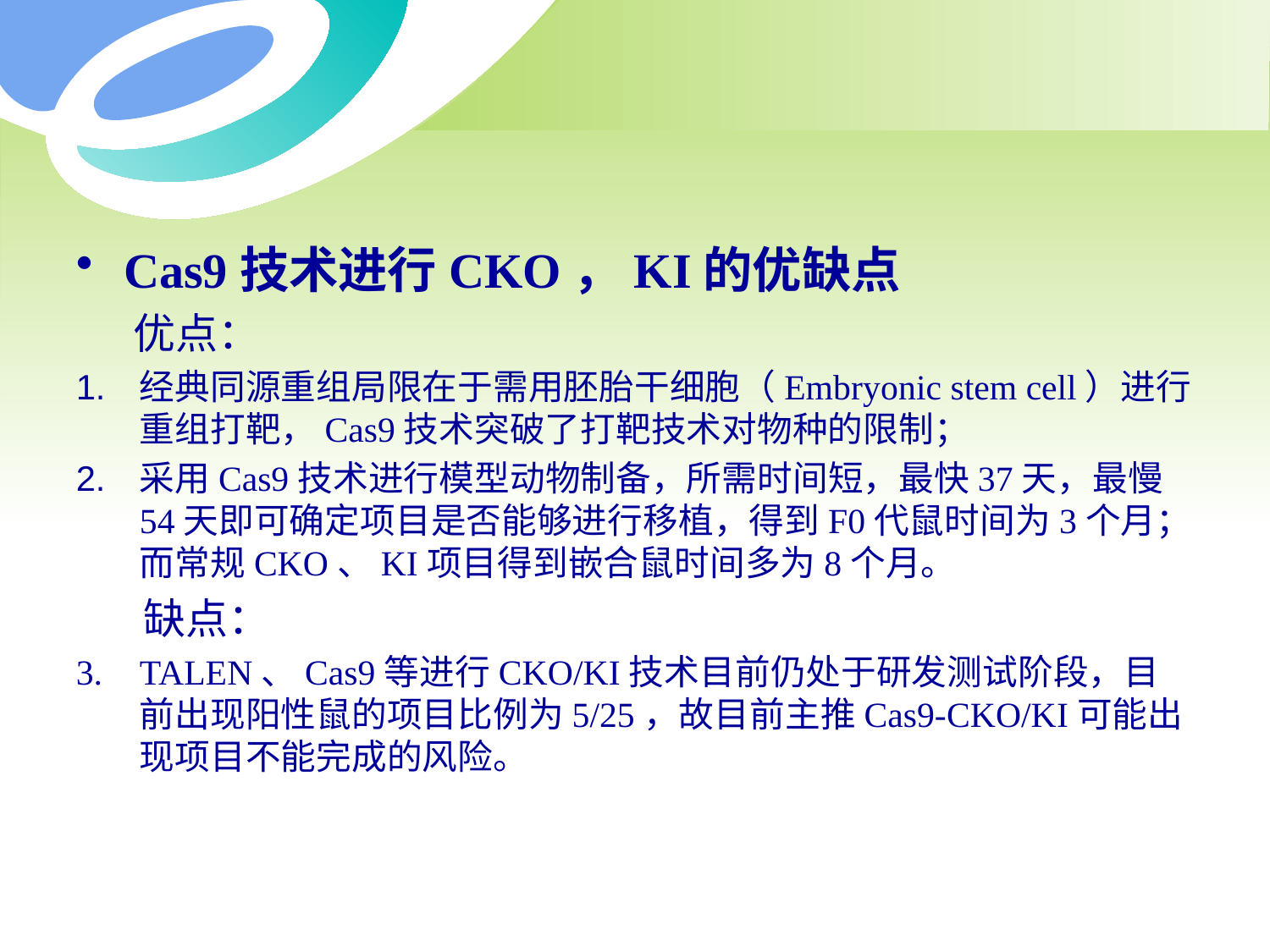

Cas9技术进行CKO，KI的优缺点
     优点：
经典同源重组局限在于需用胚胎干细胞（Embryonic stem cell）进行重组打靶，Cas9技术突破了打靶技术对物种的限制；
采用Cas9技术进行模型动物制备，所需时间短，最快37天，最慢54天即可确定项目是否能够进行移植，得到F0代鼠时间为3个月；而常规CKO、KI项目得到嵌合鼠时间多为8个月。
      缺点：
TALEN、Cas9等进行CKO/KI技术目前仍处于研发测试阶段，目前出现阳性鼠的项目比例为5/25，故目前主推Cas9-CKO/KI可能出现项目不能完成的风险。